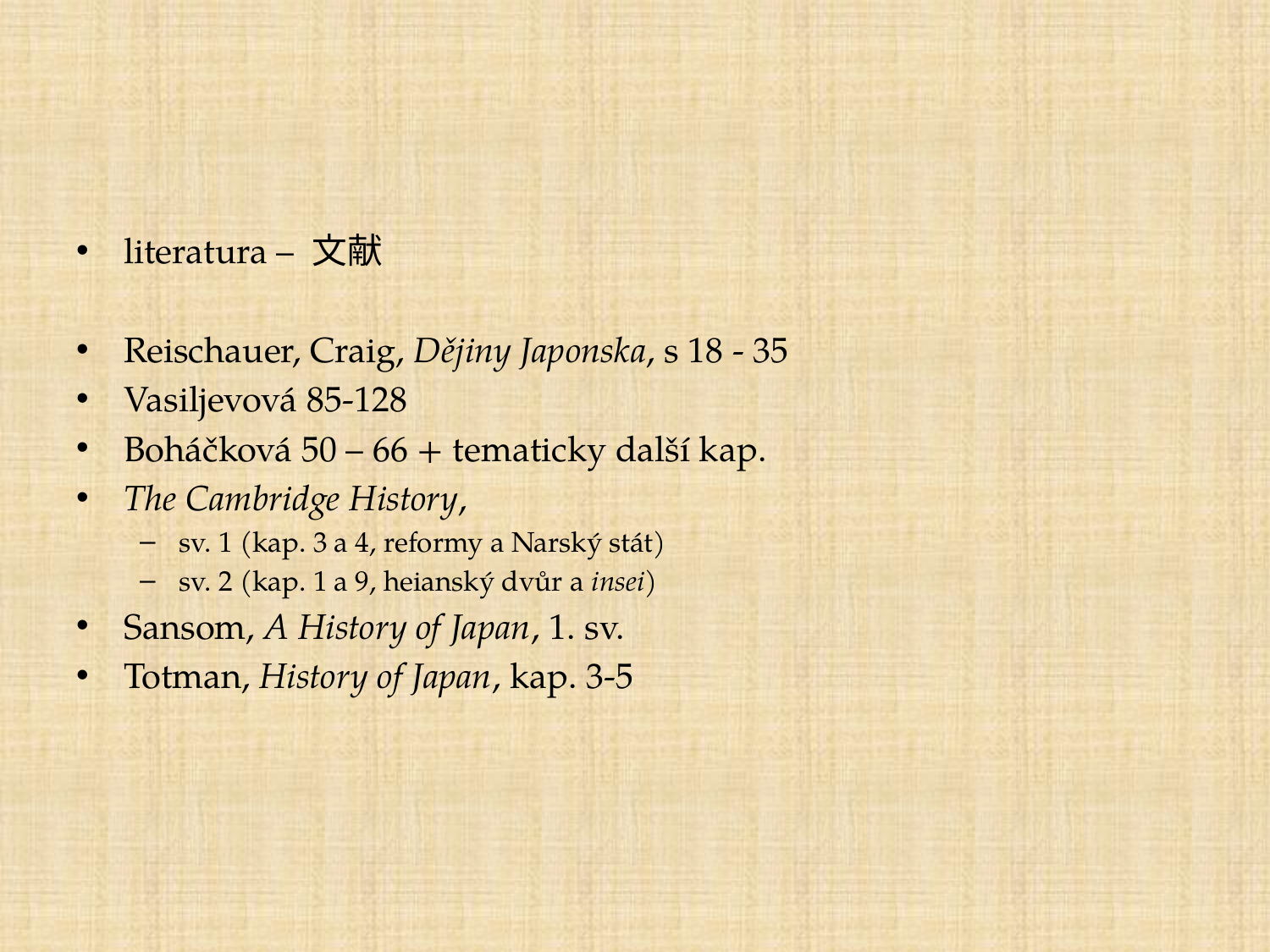

literatura – 文献

Reischauer, Craig, Dějiny Japonska, s 18 - 35
Vasiljevová 85-128
Boháčková 50 – 66 + tematicky další kap.
The Cambridge History,
sv. 1 (kap. 3 a 4, reformy a Narský stát)
sv. 2 (kap. 1 a 9, heianský dvůr a insei)
Sansom, A History of Japan, 1. sv.
Totman, History of Japan, kap. 3-5